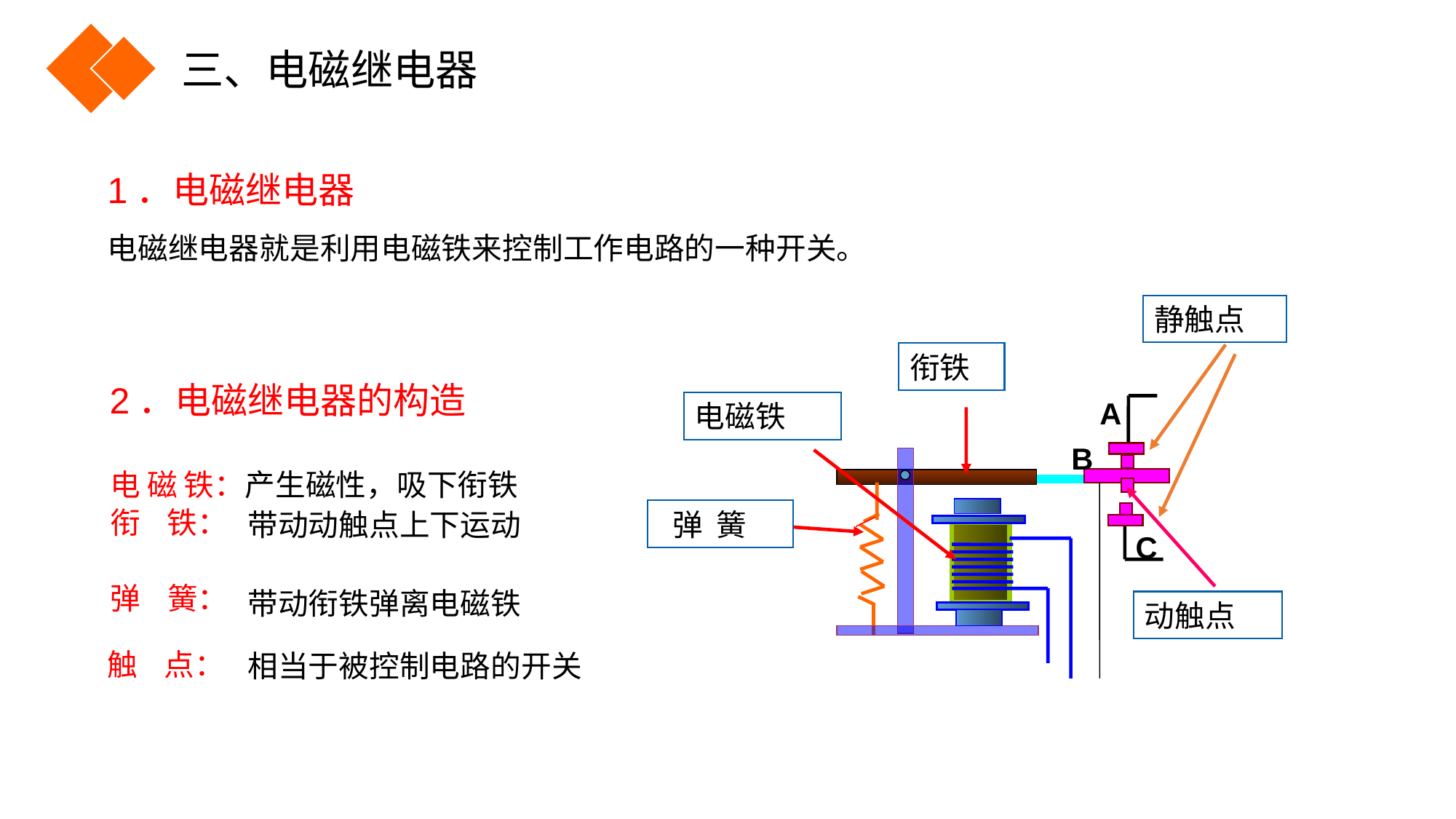

三、电磁继电器
1．电磁继电器
电磁继电器就是利用电磁铁来控制工作电路的一种开关。
静触点

衔铁

A
电磁铁

B

动触点
 弹  簧

C
2．电磁继电器的构造
电 磁 铁：产生磁性，吸下衔铁
衔    铁：
带动动触点上下运动
弹    簧：
带动衔铁弹离电磁铁
触    点：
相当于被控制电路的开关